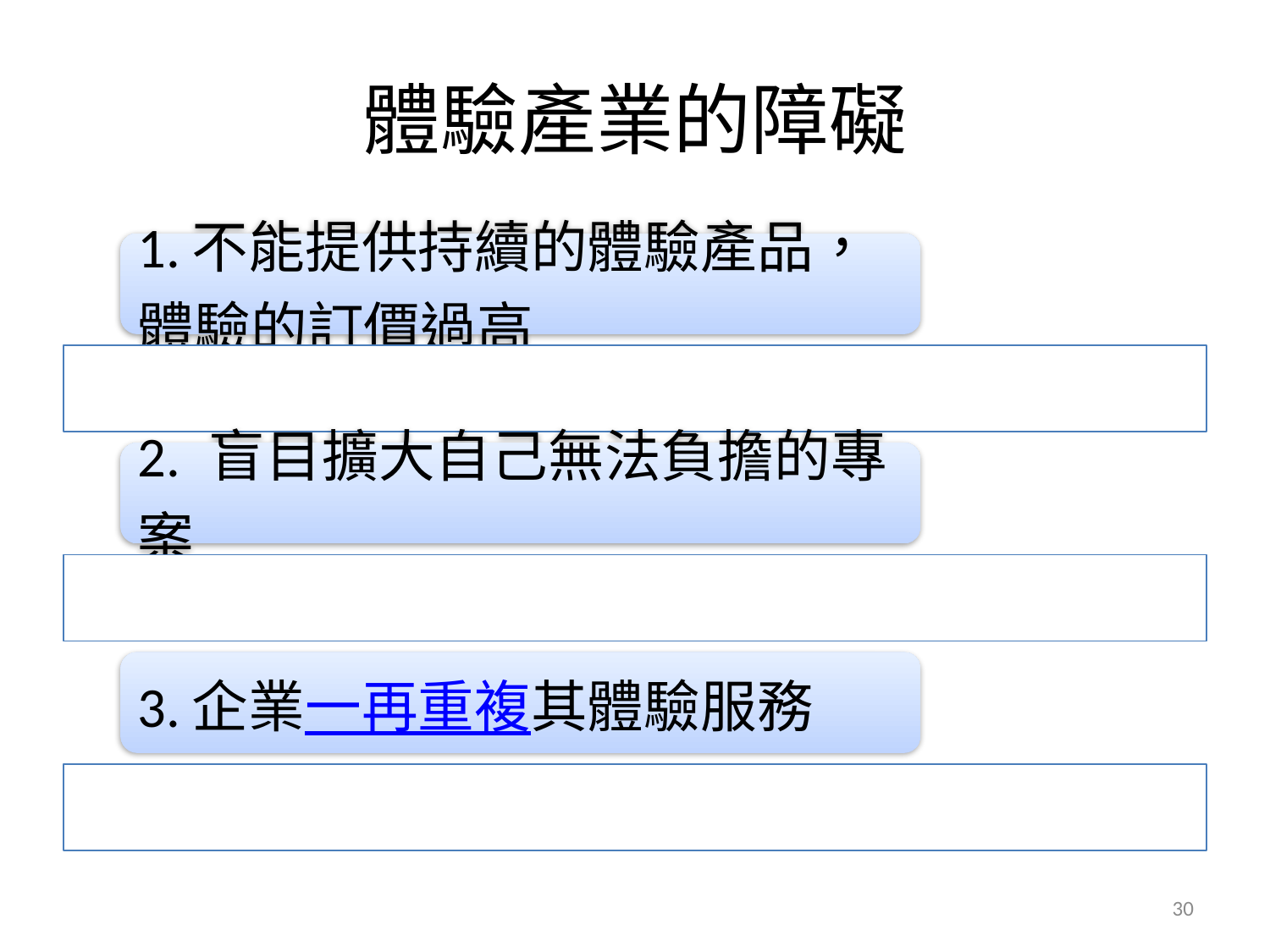

# 體驗產業的障礙
1.不能提供持續的體驗產品，體驗的訂價過高
2. 盲目擴大自己無法負擔的專案
3.企業一再重複其體驗服務
30